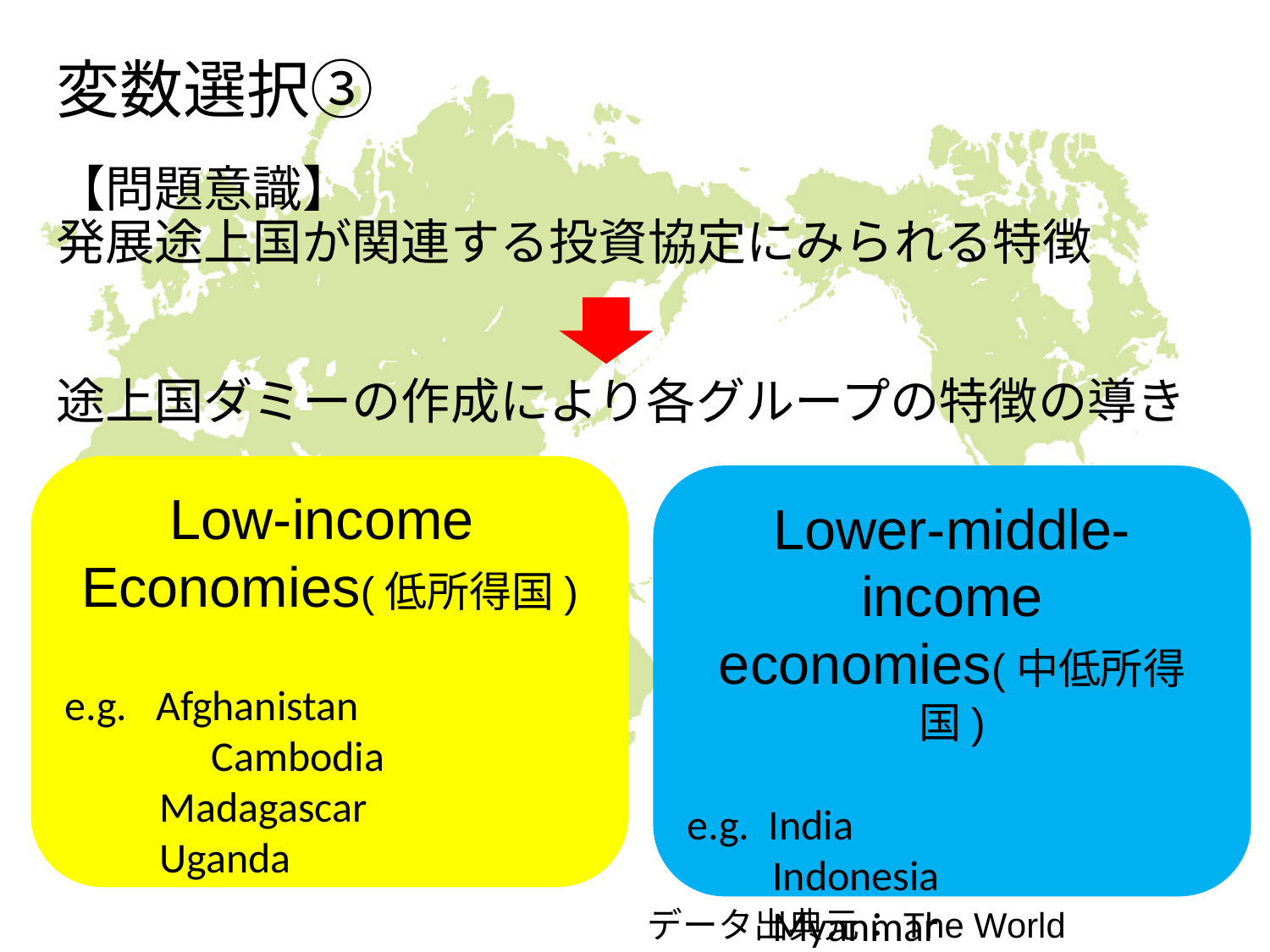

# 変数選択③
【問題意識】
発展途上国が関連する投資協定にみられる特徴

途上国ダミーの作成により各グループの特徴の導き

Low-income
Economies(低所得国)

e.g.   Afghanistan
　　　 Cambodia
          Madagascar
          Uganda

Lower-middle-income economies(中低所得国)

e.g.  India
         Indonesia
         Myanmar
         Vietnam
データ出典元：The World Bank